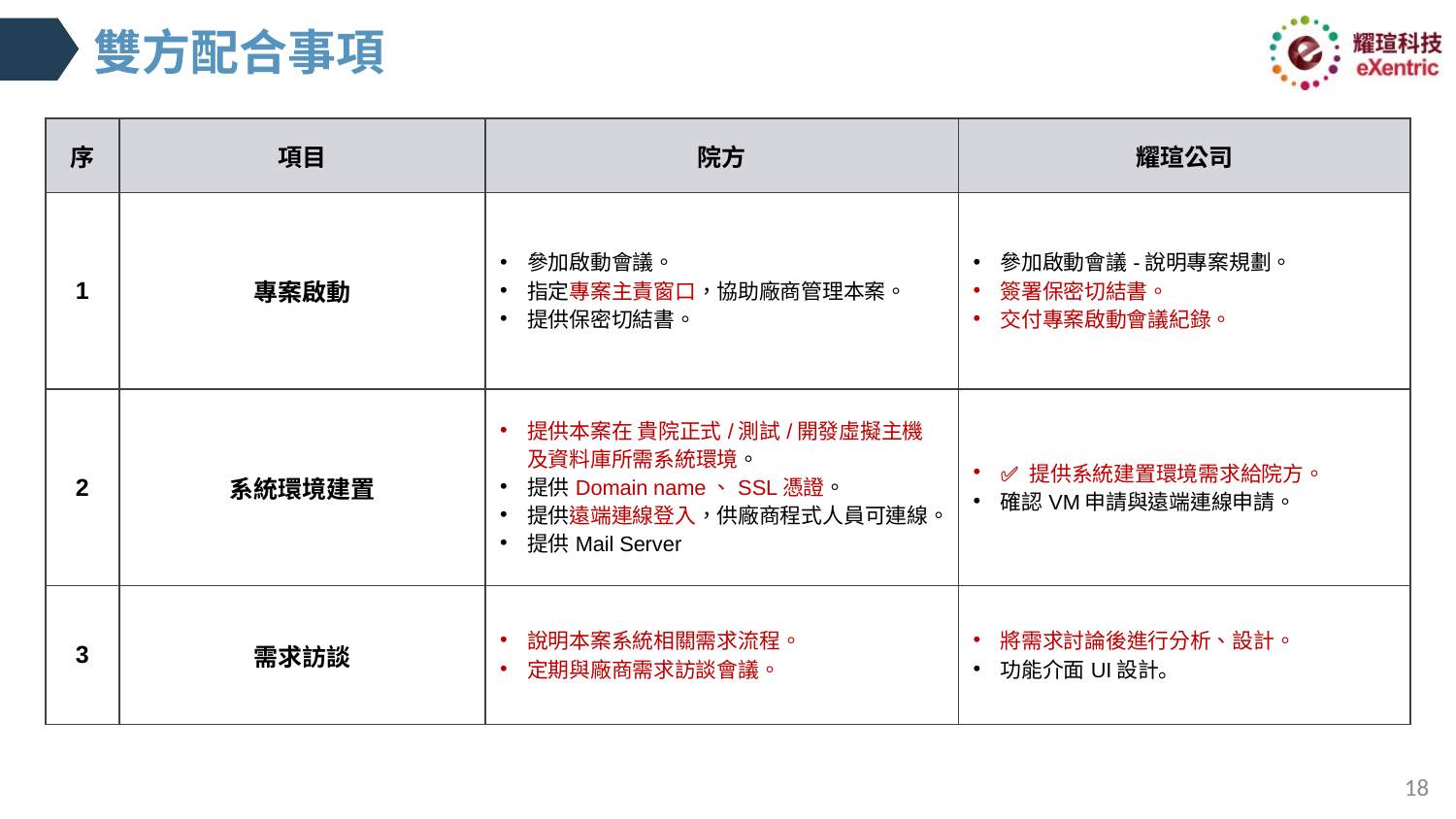

# 雙方配合事項
| 序 | 項目 | 院方 | 耀瑄公司 |
| --- | --- | --- | --- |
| 1 | 專案啟動 | 參加啟動會議。 指定專案主責窗口，協助廠商管理本案。 提供保密切結書。 | 參加啟動會議-說明專案規劃。 簽署保密切結書。 交付專案啟動會議紀錄。 |
| 2 | 系統環境建置 | 提供本案在 貴院正式/測試/開發虛擬主機及資料庫所需系統環境。 提供Domain name、SSL憑證。 提供遠端連線登入，供廠商程式人員可連線。 提供Mail Server | ✅ 提供系統建置環境需求給院方。 確認VM申請與遠端連線申請。 |
| 3 | 需求訪談 | 說明本案系統相關需求流程。 定期與廠商需求訪談會議。 | 將需求討論後進行分析、設計。 功能介面UI設計。 |
18